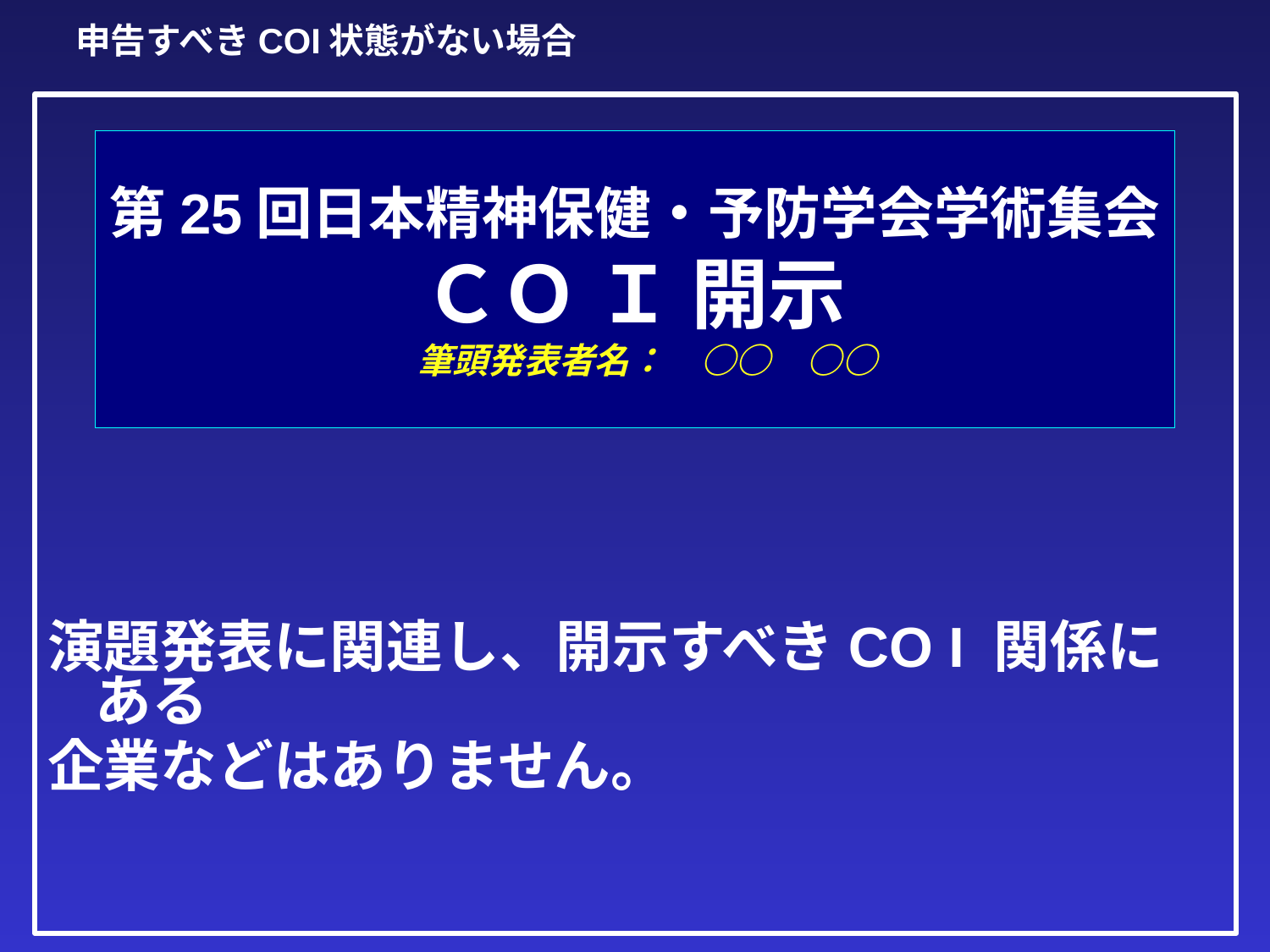

申告すべきCOI状態がない場合

# 第25回日本精神保健・予防学会学術集会 ＣＯ Ｉ 開示 　筆頭発表者名：　○○　○○
演題発表に関連し、開示すべきCO I 関係にある
企業などはありません。